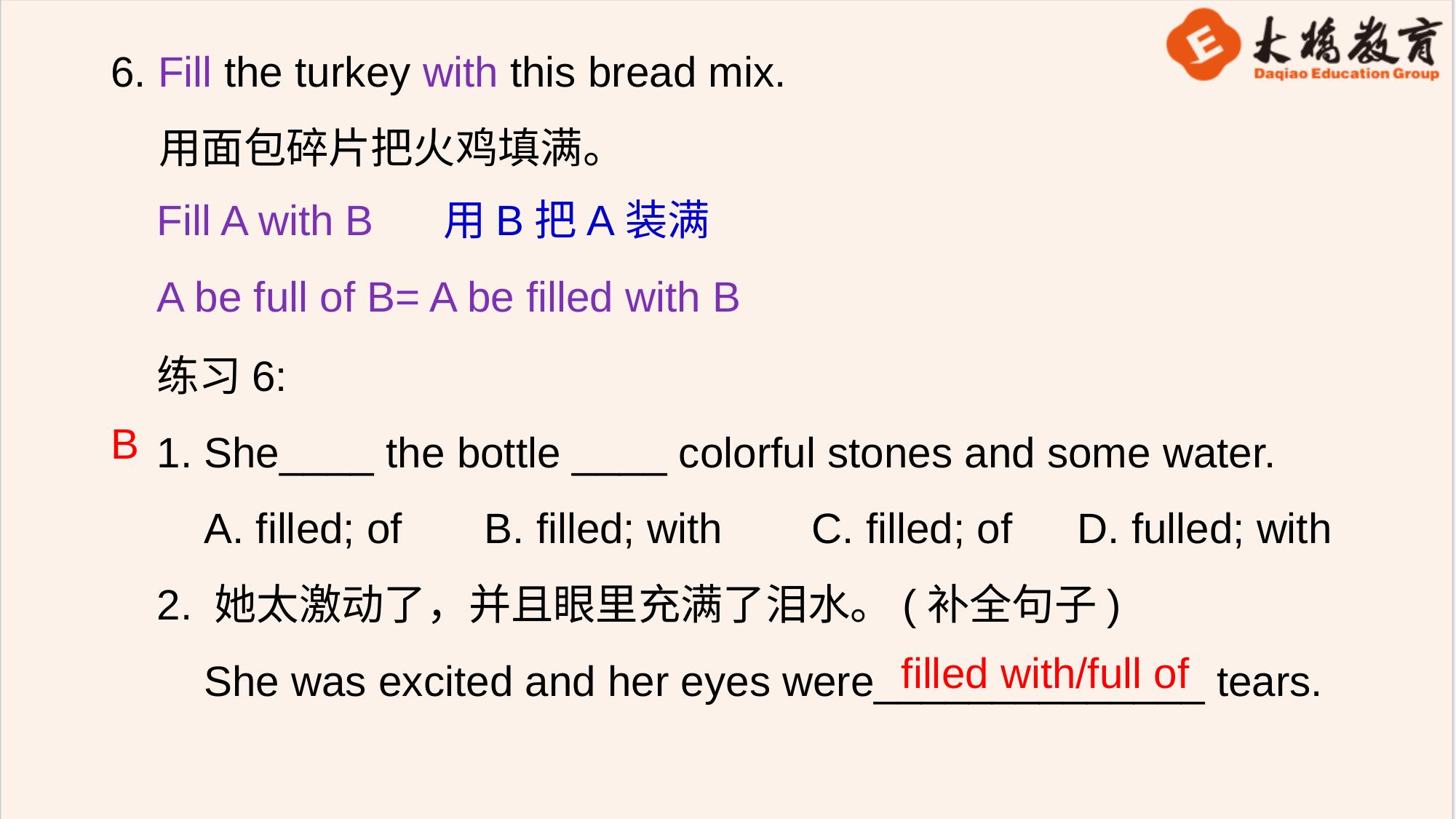

6. Fill the turkey with this bread mix.
    用面包碎片把火鸡填满。
Fill A with B     用B把A装满
A be full of B= A be filled with B
练习6:
1. She____ the bottle ____ colorful stones and some water.
    A. filled; of	B. filled; with	C. filled; of	    D. fulled; with
2. 她太激动了，并且眼里充满了泪水。(补全句子)
    She was excited and her eyes were______________ tears.
B
filled with/full of